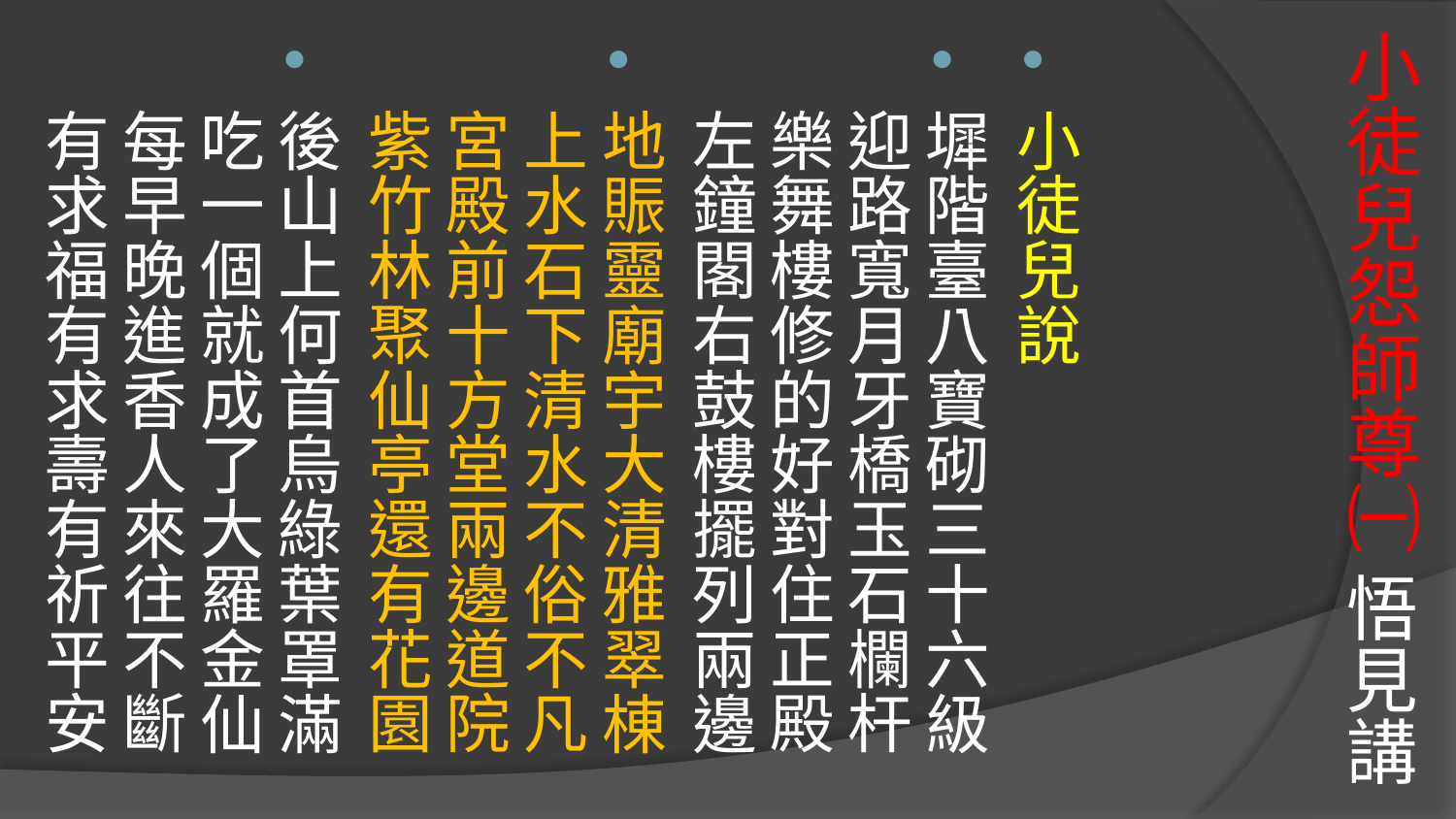

# 小徒兒怨師尊㈠ 悟見講
小徒兒說
墀階臺八寶砌三十六級
迎路寬月牙橋玉石欄杆
樂舞樓修的好對住正殿
左鐘閣右鼓樓擺列兩邊
地賑靈廟宇大清雅翠棟
上水石下清水不俗不凡
宮殿前十方堂兩邊道院
紫竹林聚仙亭還有花園
後山上何首烏綠葉罩滿
吃一個就成了大羅金仙
每早晚進香人來往不斷
有求福有求壽有祈平安